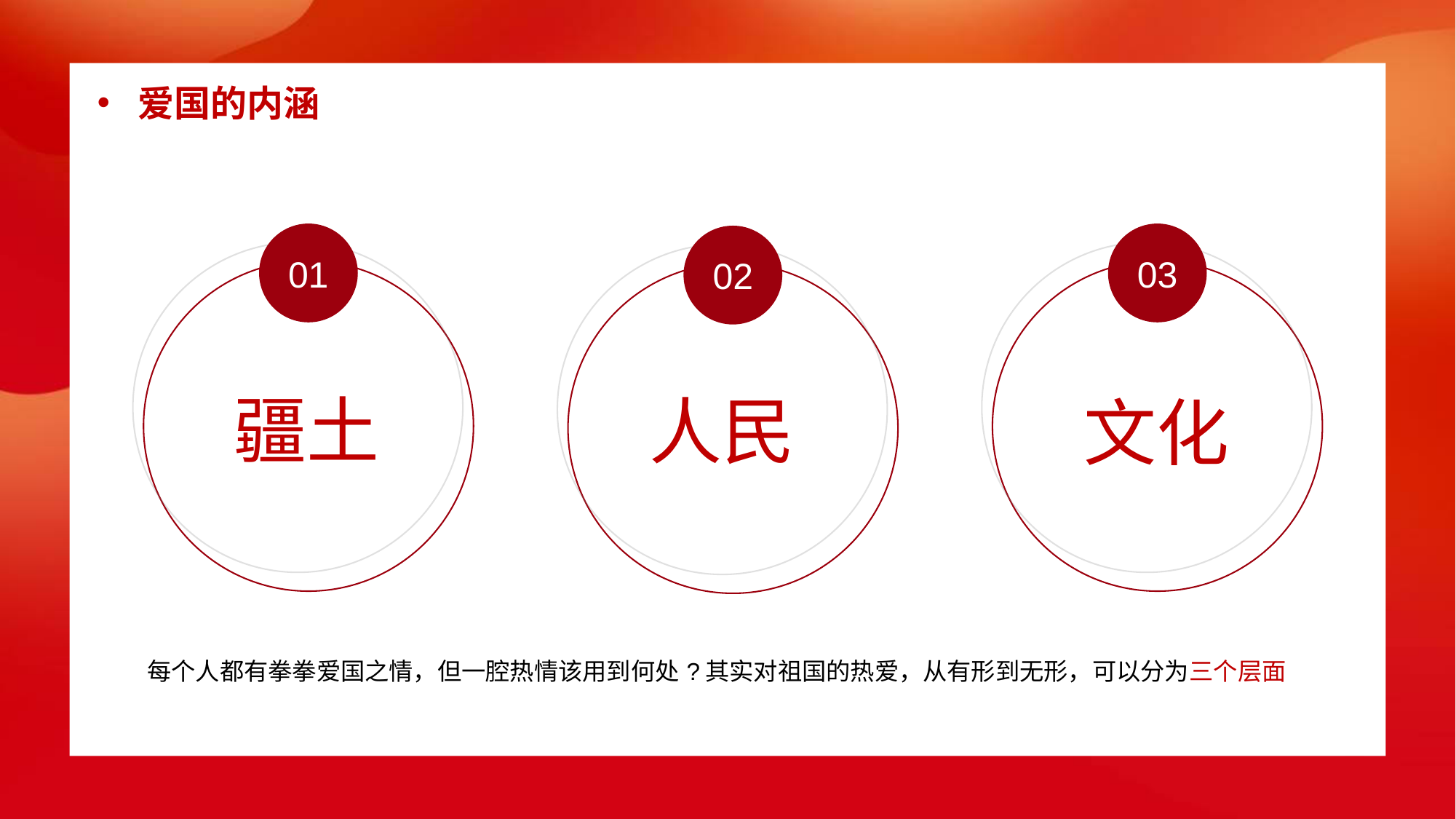

爱国的内涵
01

疆土
03

文化
02

人民
每个人都有拳拳爱国之情，但一腔热情该用到何处?其实对祖国的热爱，从有形到无形，可以分为三个层面